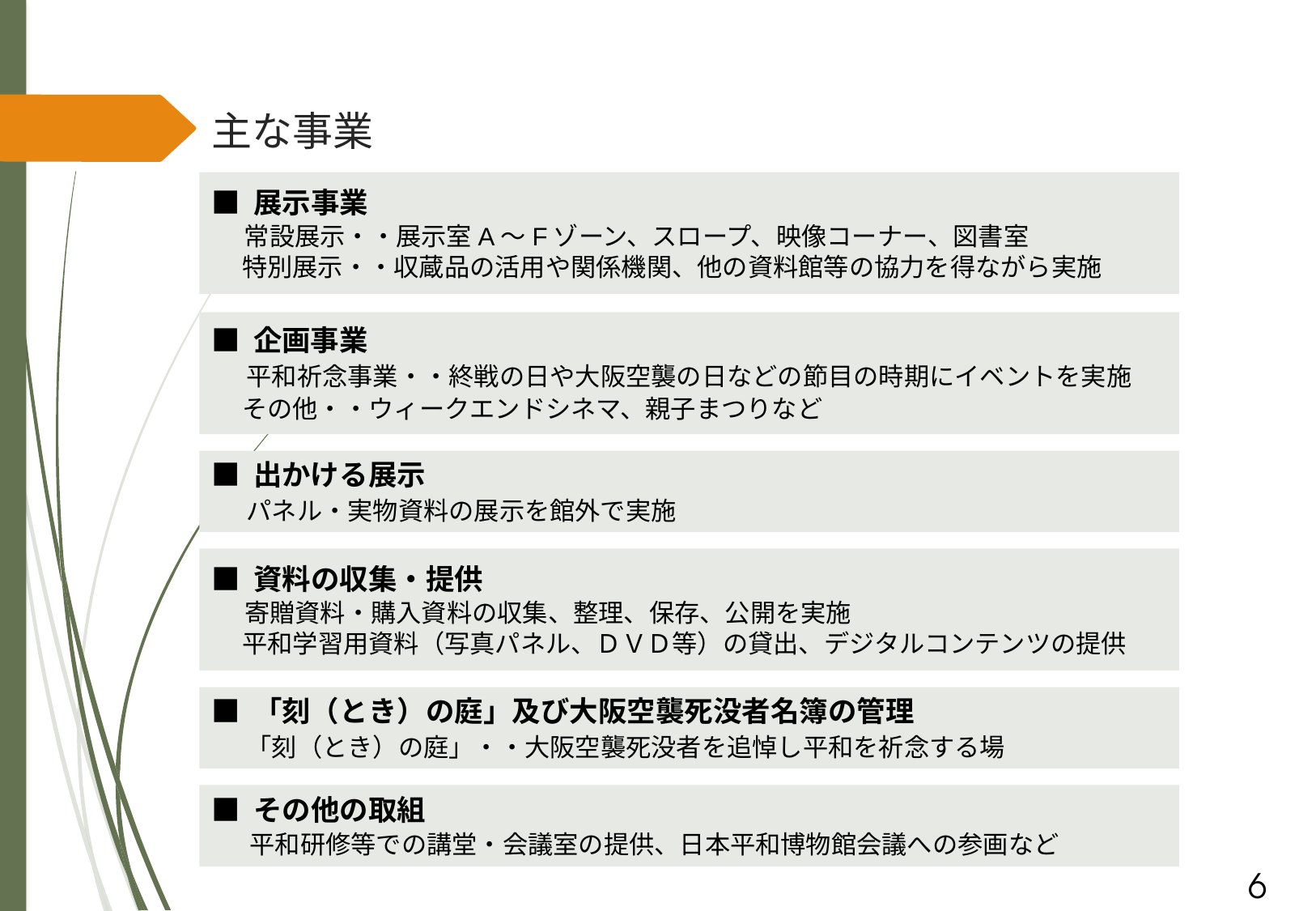

# 主な事業
■ 展示事業
　 常設展示・・展示室A～Fゾーン、スロープ、映像コーナー、図書室
　 特別展示・・収蔵品の活用や関係機関、他の資料館等の協力を得ながら実施
■ 企画事業
　 平和祈念事業・・終戦の日や大阪空襲の日などの節目の時期にイベントを実施
　 その他・・ウィークエンドシネマ、親子まつりなど
■ 出かける展示
　 パネル・実物資料の展示を館外で実施
■ 資料の収集・提供
　 寄贈資料・購入資料の収集、整理、保存、公開を実施
　 平和学習用資料（写真パネル、ＤＶＤ等）の貸出、デジタルコンテンツの提供
■ 「刻（とき）の庭」及び大阪空襲死没者名簿の管理
　 「刻（とき）の庭」・・大阪空襲死没者を追悼し平和を祈念する場
■ その他の取組
　  平和研修等での講堂・会議室の提供、日本平和博物館会議への参画など
6